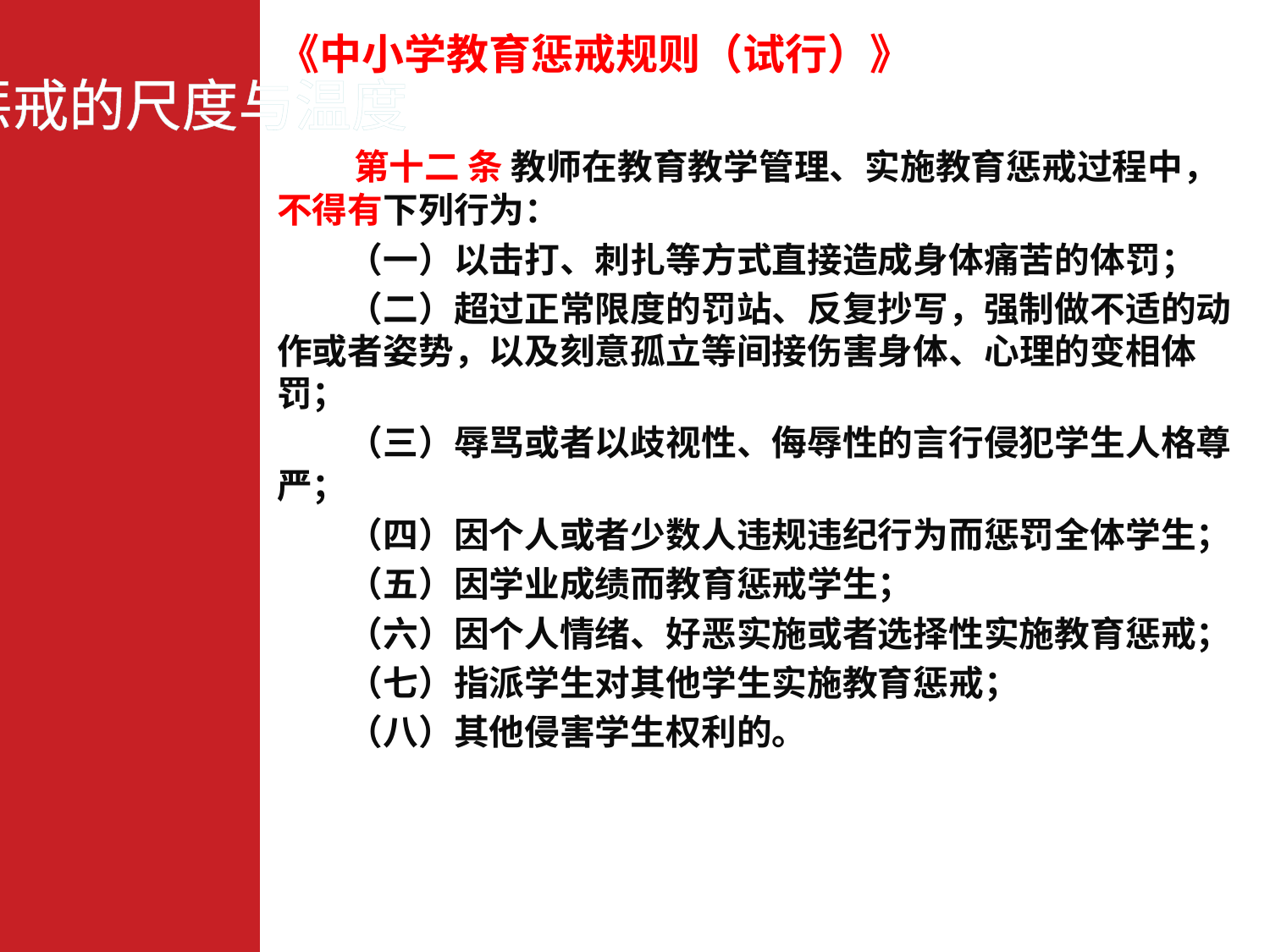

《中小学教育惩戒规则（试行）》

       第十二 条 教师在教育教学管理、实施教育惩戒过程中，不得有下列行为：
　　（一）以击打、刺扎等方式直接造成身体痛苦的体罚；
　　（二）超过正常限度的罚站、反复抄写，强制做不适的动作或者姿势，以及刻意孤立等间接伤害身体、心理的变相体罚；
　　（三）辱骂或者以歧视性、侮辱性的言行侵犯学生人格尊严；
　　（四）因个人或者少数人违规违纪行为而惩罚全体学生；
　　（五）因学业成绩而教育惩戒学生；
　　（六）因个人情绪、好恶实施或者选择性实施教育惩戒；
　　（七）指派学生对其他学生实施教育惩戒；
　　（八）其他侵害学生权利的。

教育惩戒的尺度与温度